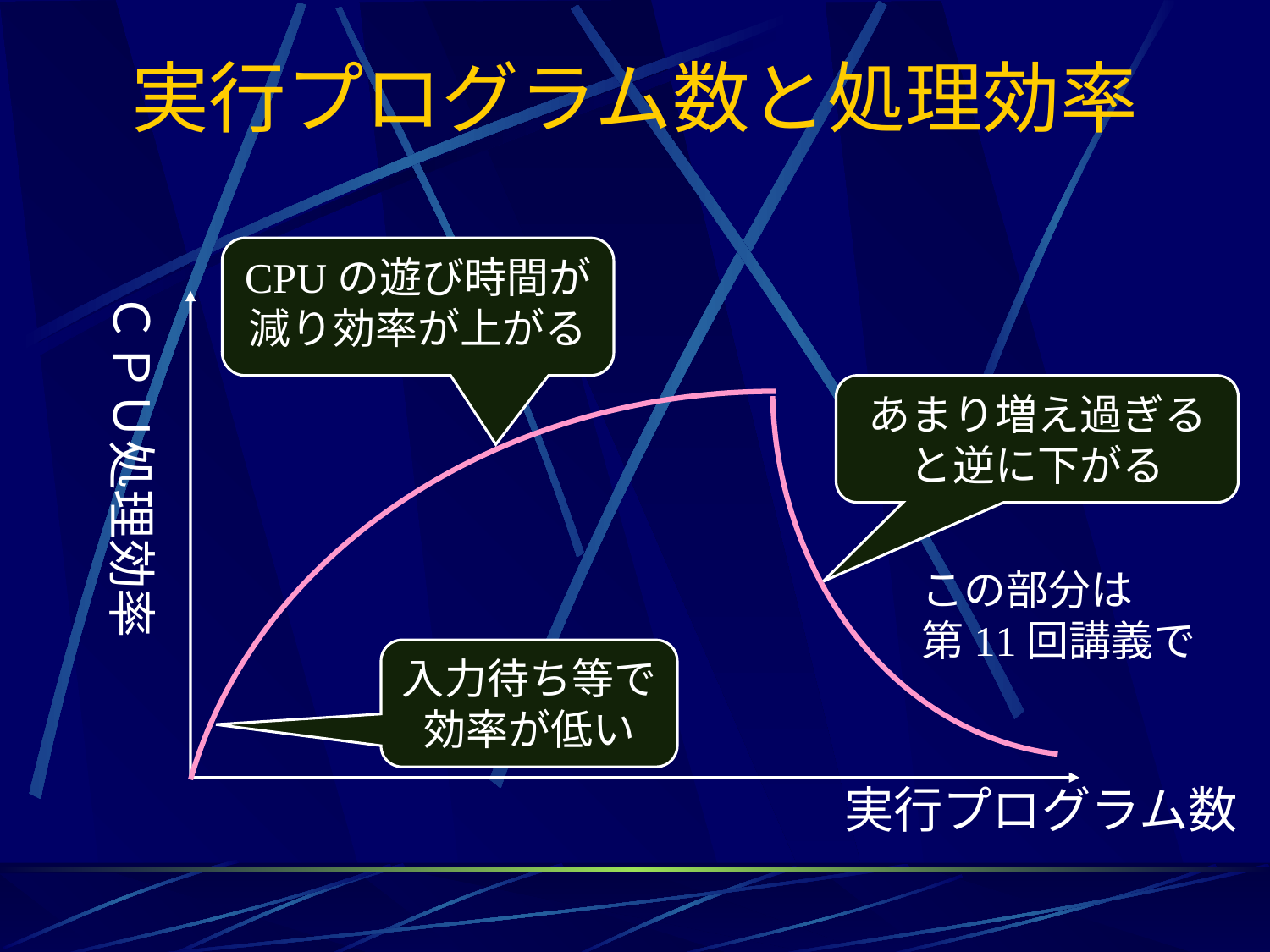

# 実行プログラム数と処理効率
CPUの遊び時間が
減り効率が上がる
ＣＰＵ処理効率

あまり増え過ぎると逆に下がる

この部分は
第11回講義で
入力待ち等で
効率が低い
実行プログラム数